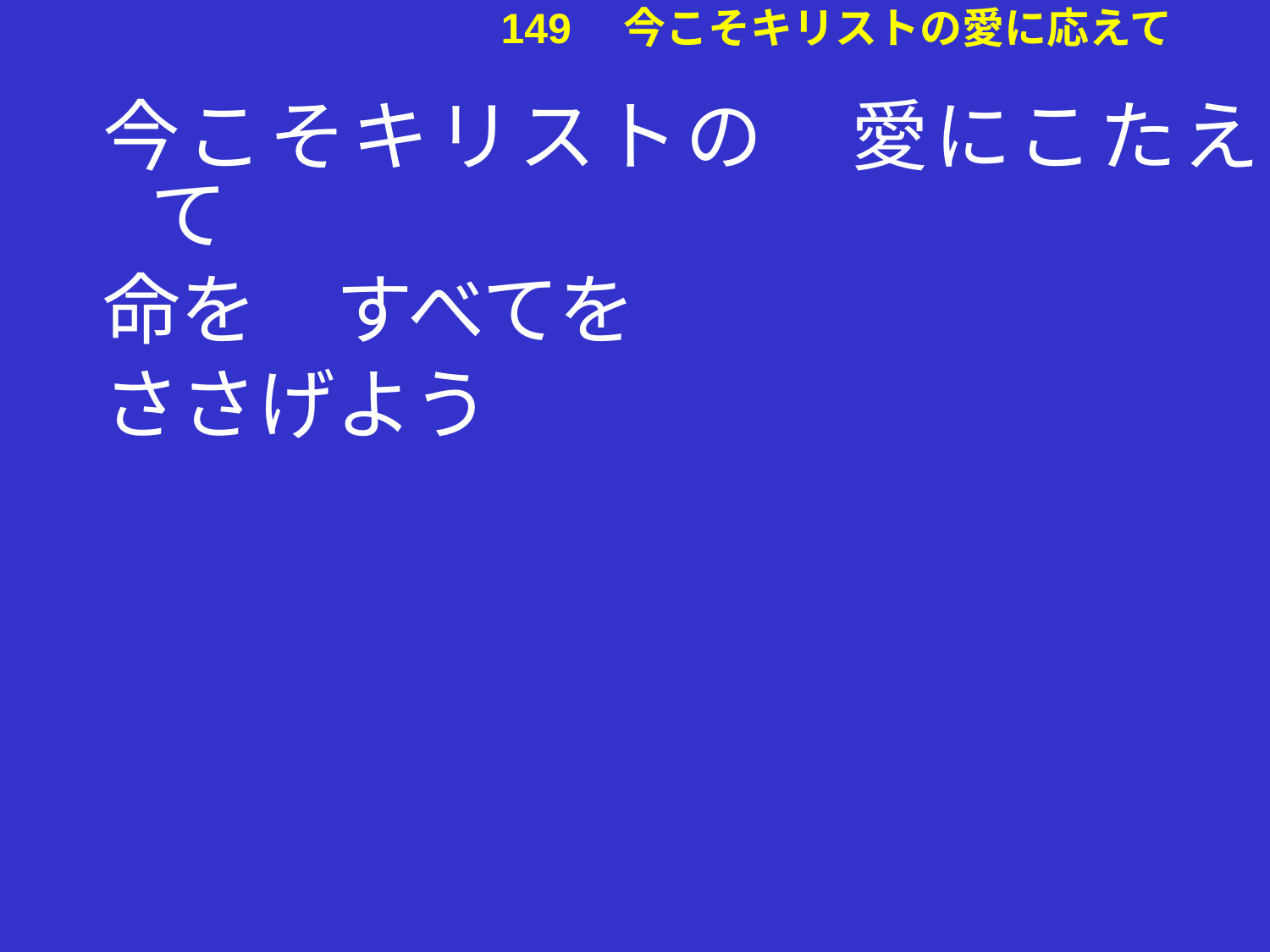

今こそキリストの　愛にこたえて
命を　すべてを
ささげよう
# 149　今こそキリストの愛に応えて